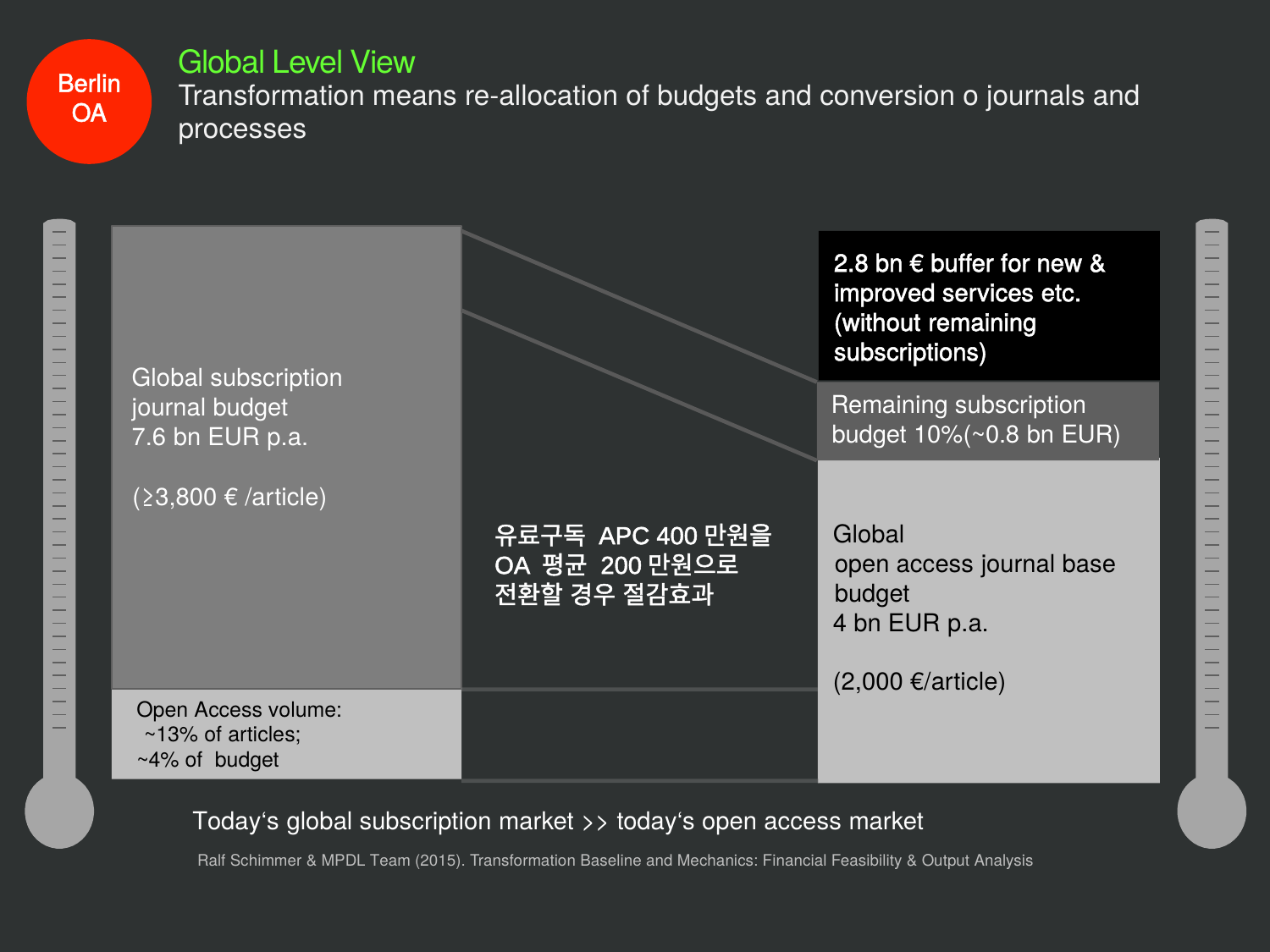

Global Level View

Berlin
OA
Transformation means re-allocation of budgets and conversion o journals and processes

2.8 bn € buffer for new & improved services etc. (without remaining subscriptions)

Global subscription
journal budget
7.6 bn EUR p.a.

(≥3,800 € /article)

Remaining subscription budget 10%(~0.8 bn EUR)

Global
open access journal base budget
4 bn EUR p.a.

(2,000 €/article)
유료구독 APC 400만원을
OA 평균 200만원으로
전환할 경우 절감효과

Open Access volume:
~13% of articles;
~4% of  budget

Today‘s global subscription market >> today‘s open access market
Ralf Schimmer & MPDL Team (2015). Transformation Baseline and Mechanics: Financial Feasibility & Output Analysis